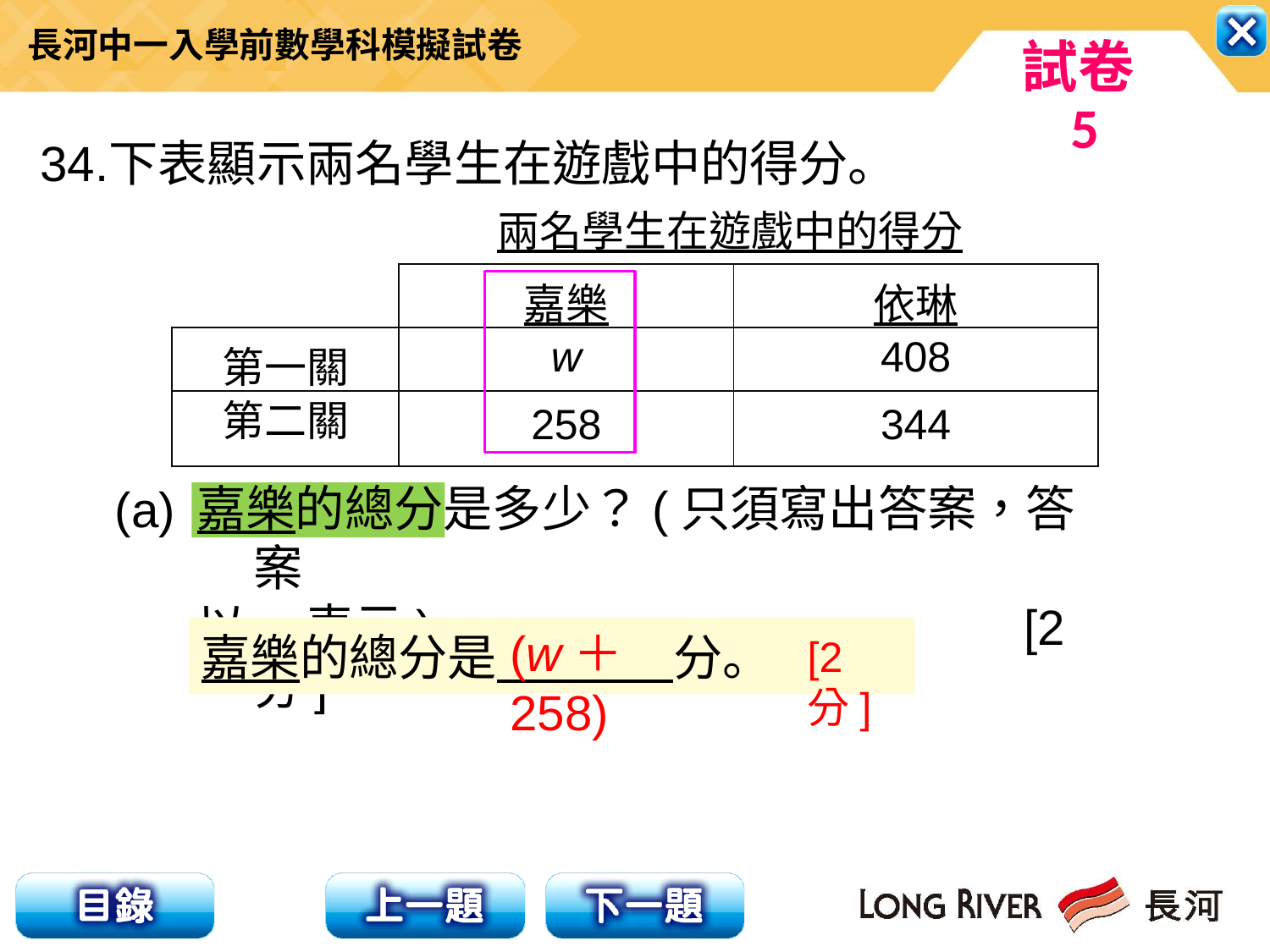

34.
下表顯示兩名學生在遊戲中的得分。
兩名學生在遊戲中的得分
|  | 嘉樂 | 依琳 |
| --- | --- | --- |
| 第一關 | w | 408 |
| 第二關 | 258 | 344 |

嘉樂的總分是多少？(只須寫出答案，答案
以w表示)                                           [2分]
(a)

(w＋258)
嘉樂的總分是                分。
[2分]